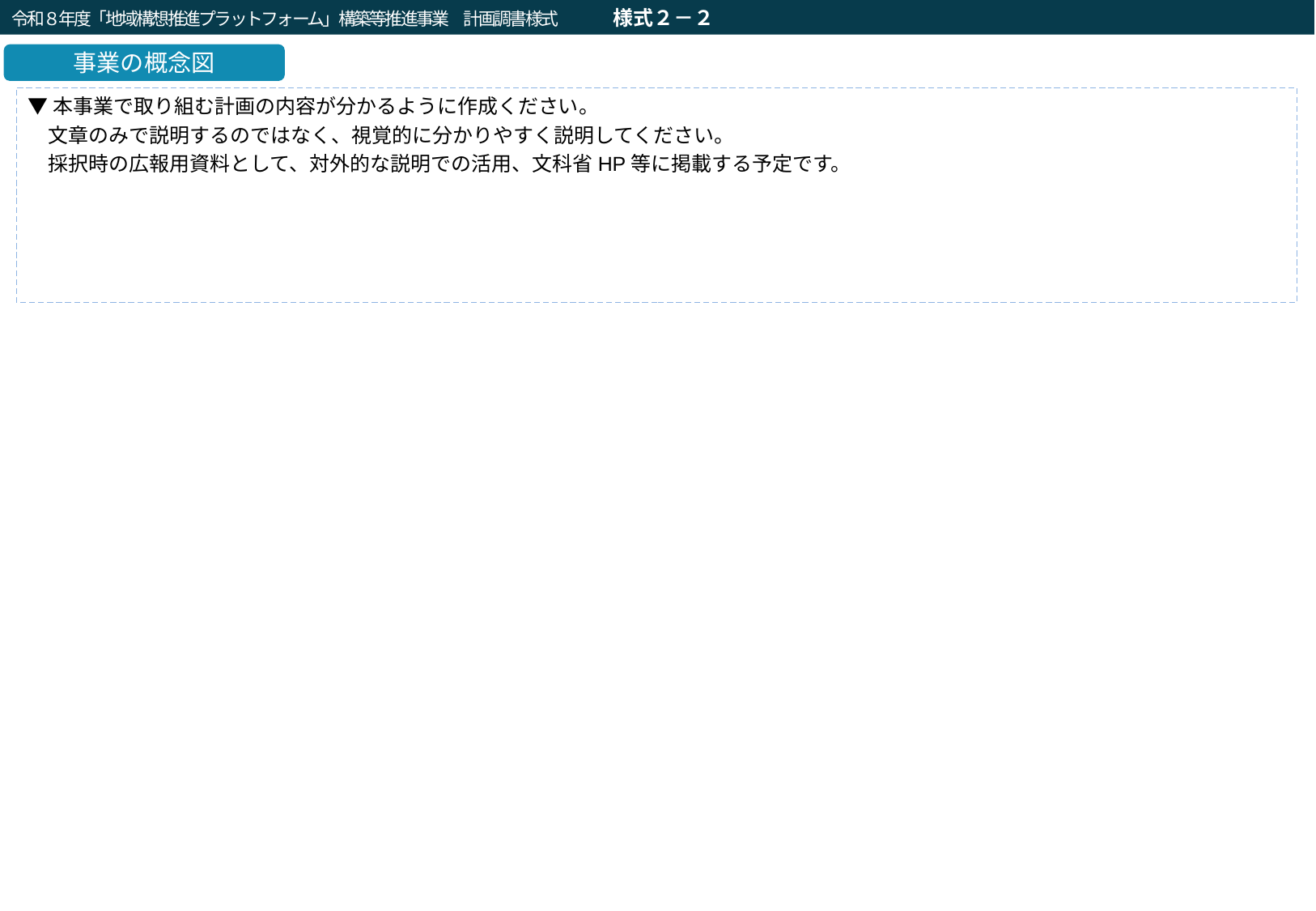

令和８年度「地域構想推進プラットフォーム」構築等推進事業　計画調書様式　　　様式２－２
令和２年度「就職・転職支援のための大学リカレント教育推進事業（就職・転職支援のためのリカレント教育プログラムの開発・実施）」企画提案書（a：求職支援）(P1)
事業の概念図
▼本事業で取り組む計画の内容が分かるように作成ください。
　文章のみで説明するのではなく、視覚的に分かりやすく説明してください。
　採択時の広報用資料として、対外的な説明での活用、文科省HP等に掲載する予定です。